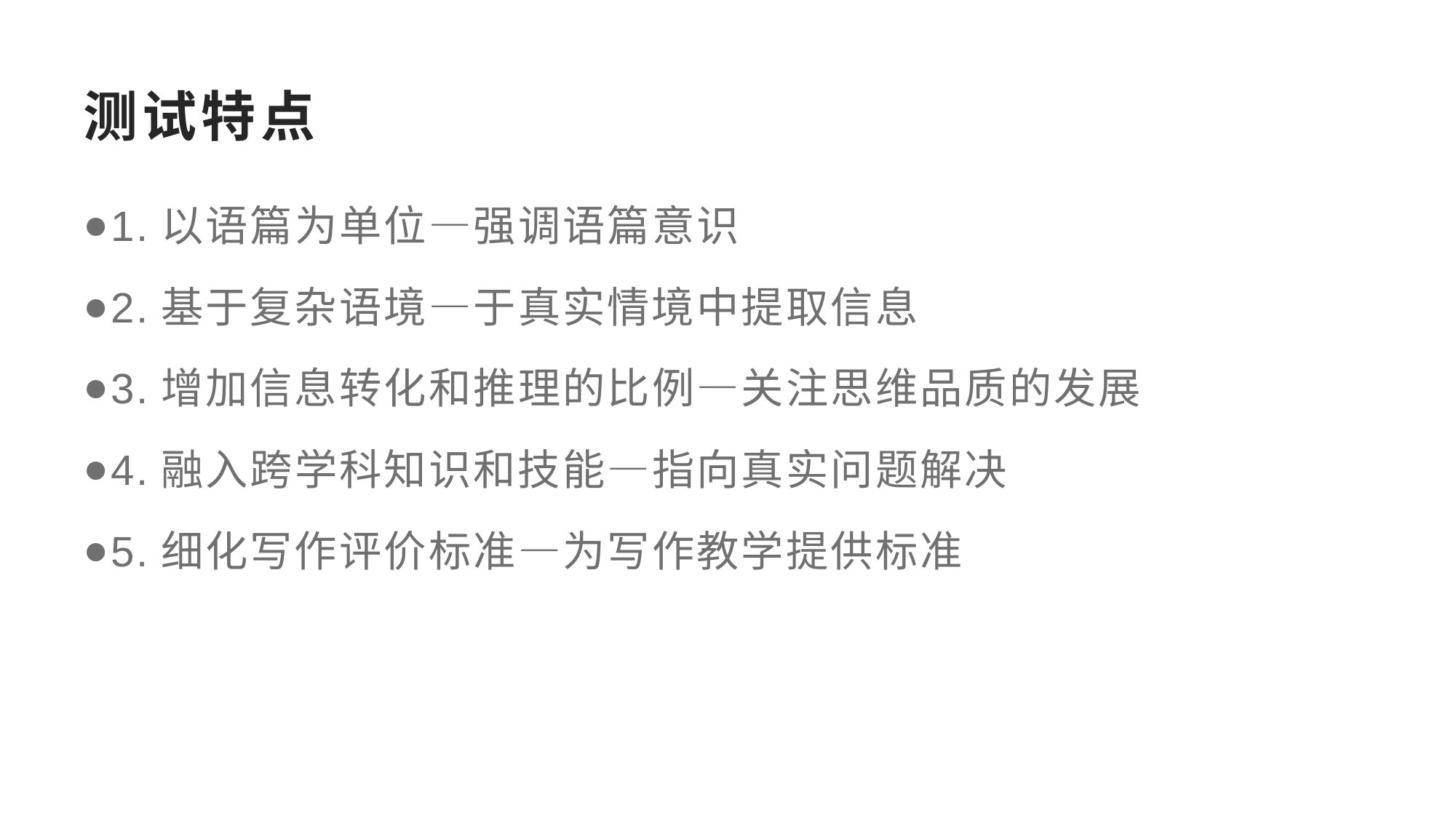

# 测试特点
1.以语篇为单位—强调语篇意识
2.基于复杂语境—于真实情境中提取信息
3.增加信息转化和推理的比例—关注思维品质的发展
4.融入跨学科知识和技能—指向真实问题解决
5.细化写作评价标准—为写作教学提供标准